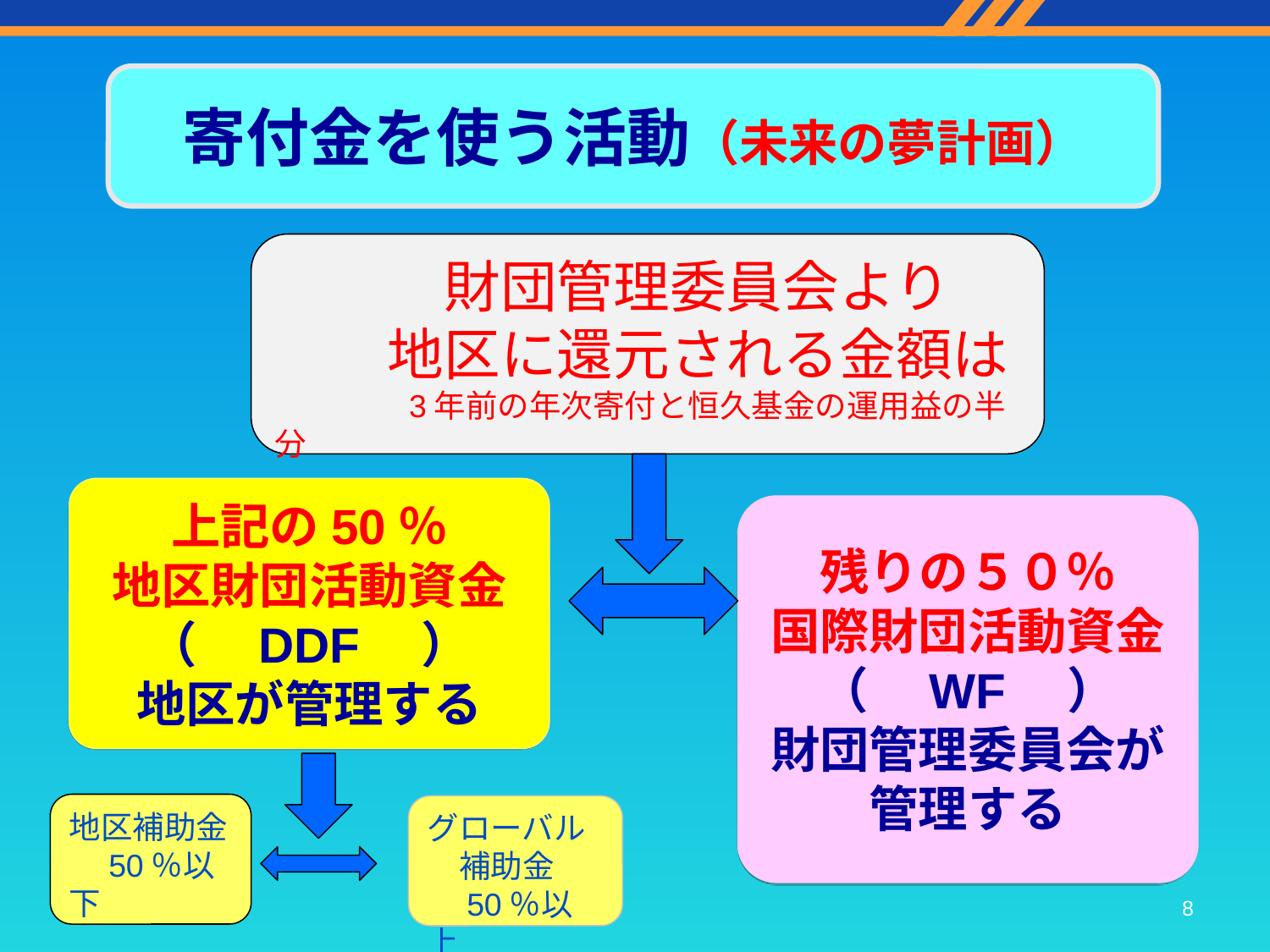

寄付金を使う活動（未来の夢計画）
　　　財団管理委員会より
　　地区に還元される金額は
　　　　3年前の年次寄付と恒久基金の運用益の半分

上記の50％
地区財団活動資金
（　DDF　）
地区が管理する

残りの５０％
国際財団活動資金
（　WF　）
財団管理委員会が
管理する

地区補助金
　50％以下
グローバル
　補助金
　50％以上

8